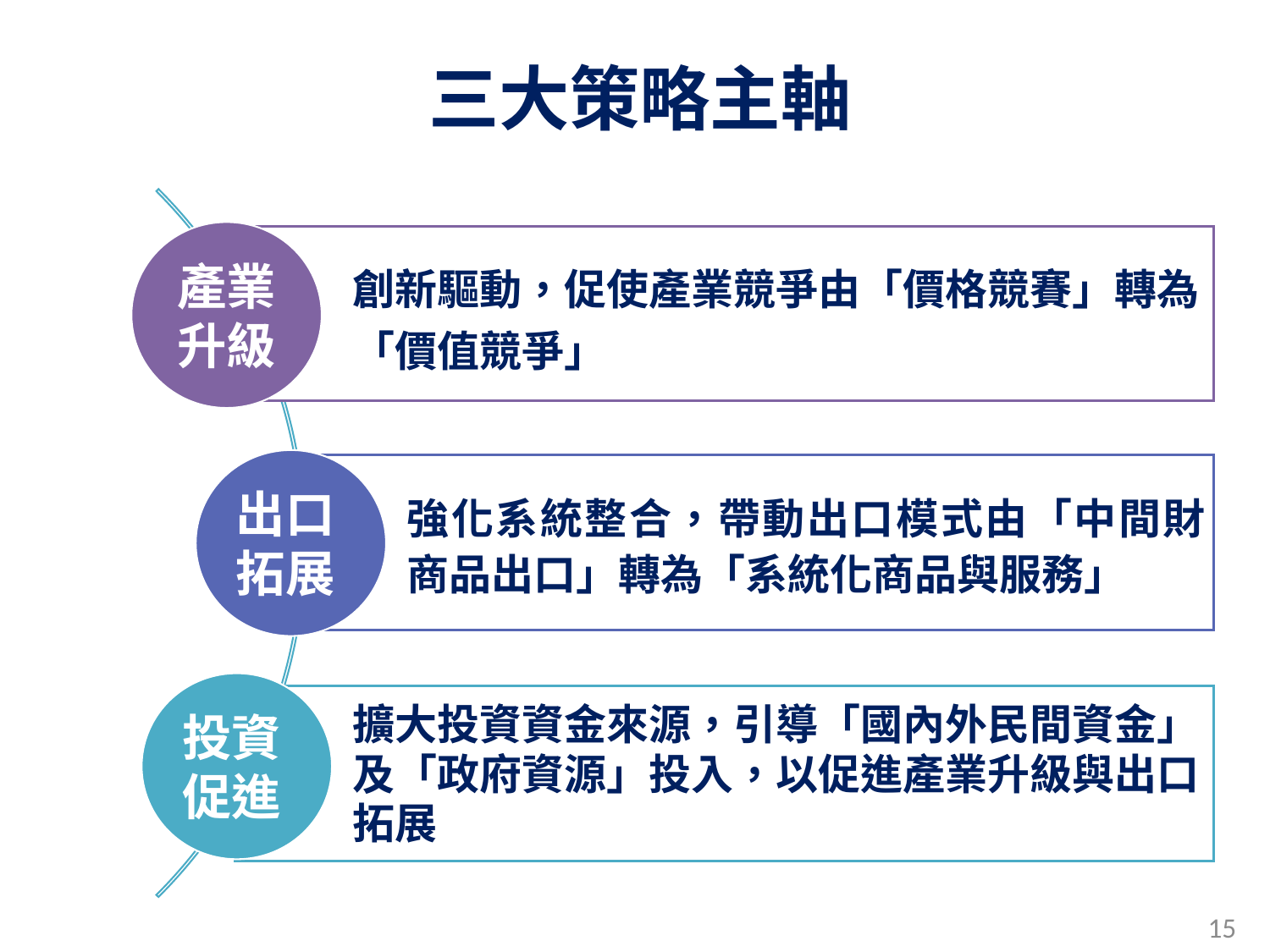

三大策略主軸

產業升級
創新驅動，促使產業競爭由「價格競賽」轉為「價值競爭」
出口拓展
強化系統整合，帶動出口模式由「中間財商品出口」轉為「系統化商品與服務」
投資促進
擴大投資資金來源，引導「國內外民間資金」及「政府資源」投入，以促進產業升級與出口拓展
15